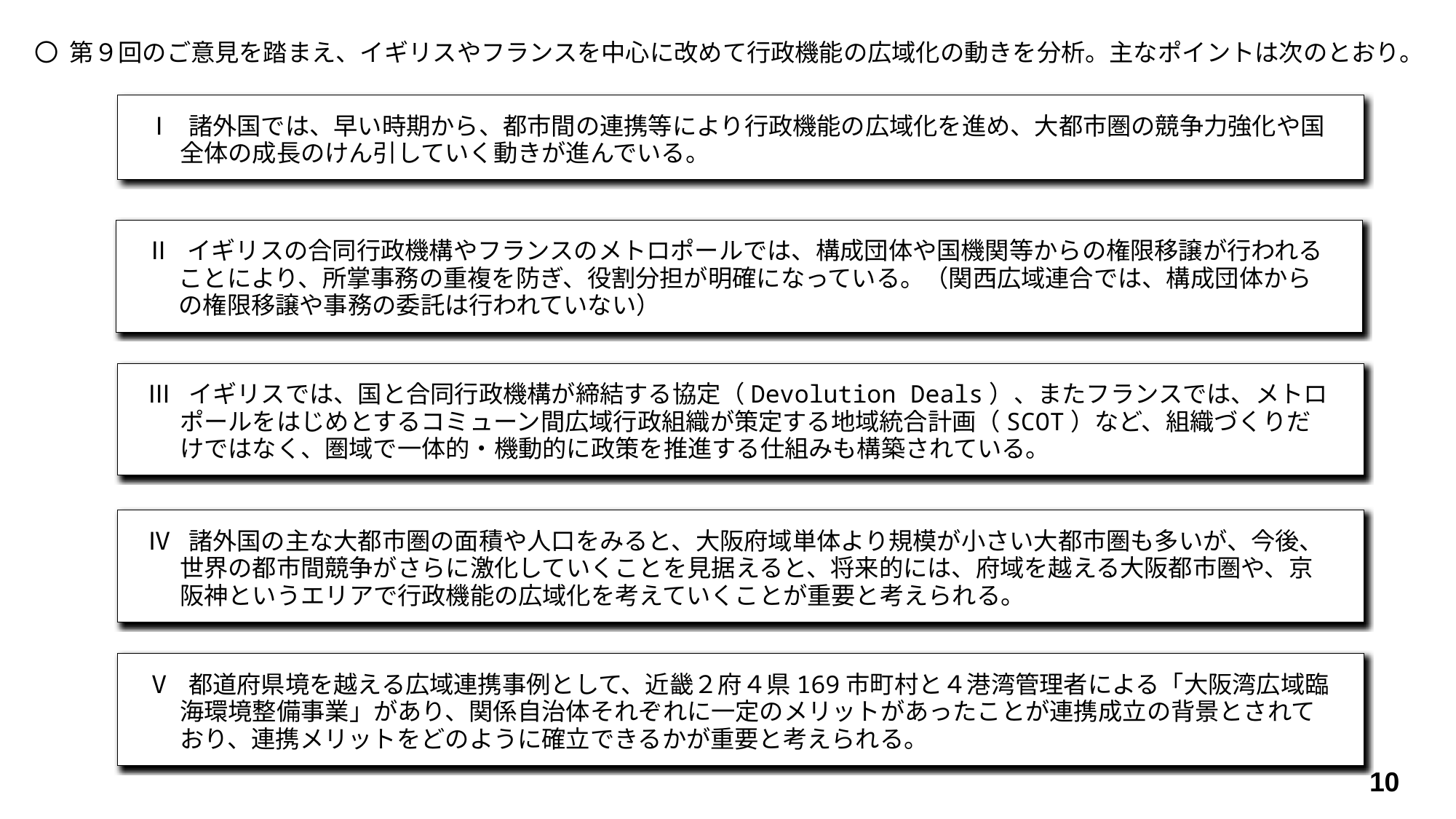

〇  第９回のご意見を踏まえ、イギリスやフランスを中心に改めて行政機能の広域化の動きを分析。主なポイントは次のとおり。
Ⅰ  諸外国では、早い時期から、都市間の連携等により行政機能の広域化を進め、大都市圏の競争力強化や国全体の成長のけん引していく動きが進んでいる。
Ⅱ  イギリスの合同行政機構やフランスのメトロポールでは、構成団体や国機関等からの権限移譲が行われることにより、所掌事務の重複を防ぎ、役割分担が明確になっている。（関西広域連合では、構成団体からの権限移譲や事務の委託は行われていない）
Ⅲ  イギリスでは、国と合同行政機構が締結する協定（Devolution Deals）、またフランスでは、メトロポールをはじめとするコミューン間広域行政組織が策定する地域統合計画（SCOT）など、組織づくりだけではなく、圏域で一体的・機動的に政策を推進する仕組みも構築されている。
Ⅳ  諸外国の主な大都市圏の面積や人口をみると、大阪府域単体より規模が小さい大都市圏も多いが、今後、世界の都市間競争がさらに激化していくことを見据えると、将来的には、府域を越える大阪都市圏や、京阪神というエリアで行政機能の広域化を考えていくことが重要と考えられる。
Ⅴ  都道府県境を越える広域連携事例として、近畿２府４県169市町村と４港湾管理者による「大阪湾広域臨海環境整備事業」があり、関係自治体それぞれに一定のメリットがあったことが連携成立の背景とされており、連携メリットをどのように確立できるかが重要と考えられる。
10